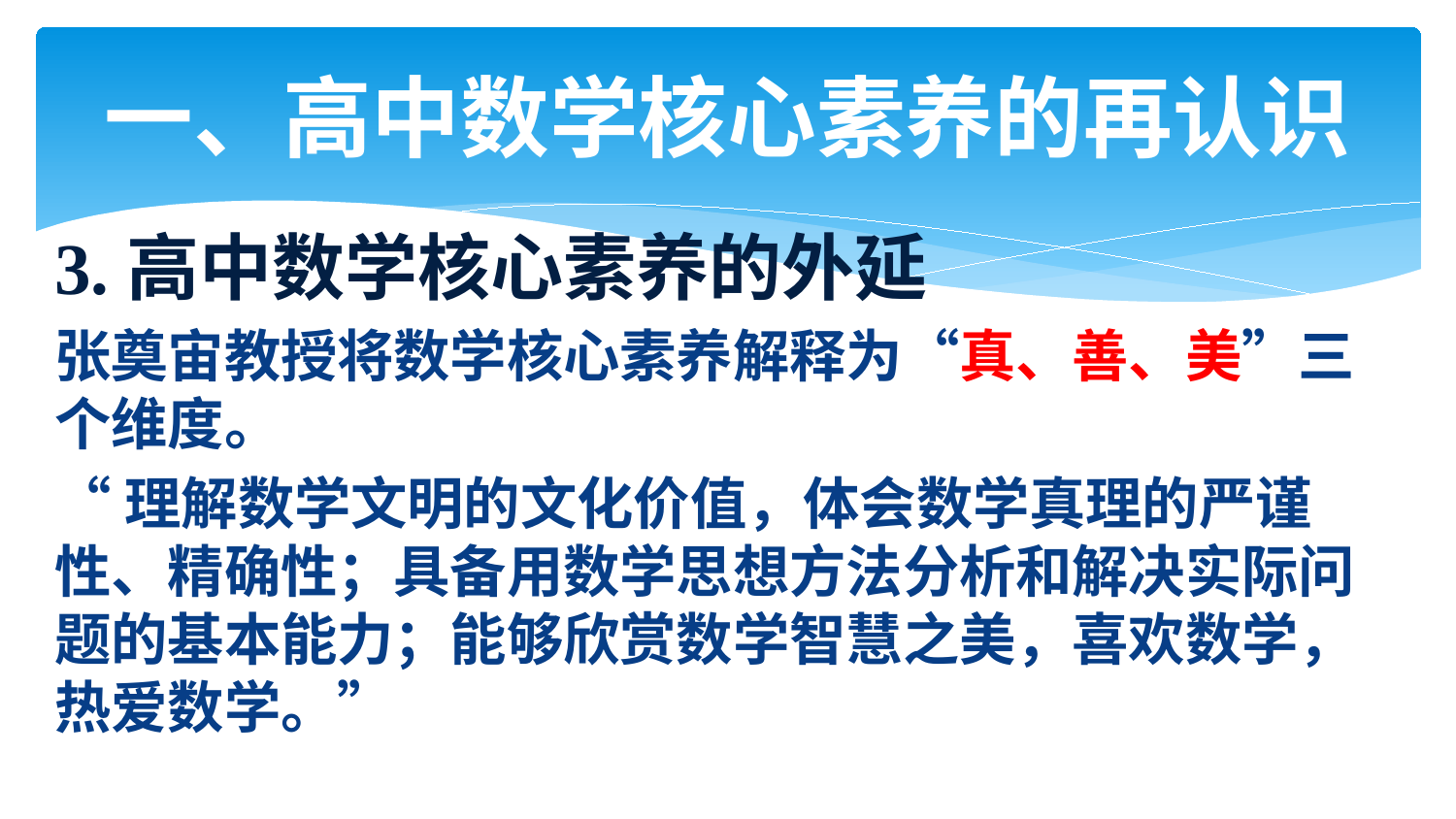

# 一、高中数学核心素养的再认识
3.高中数学核心素养的外延
张奠宙教授将数学核心素养解释为“真、善、美”三个维度。
“理解数学文明的文化价值，体会数学真理的严谨性、精确性；具备用数学思想方法分析和解决实际问题的基本能力；能够欣赏数学智慧之美，喜欢数学，热爱数学。”